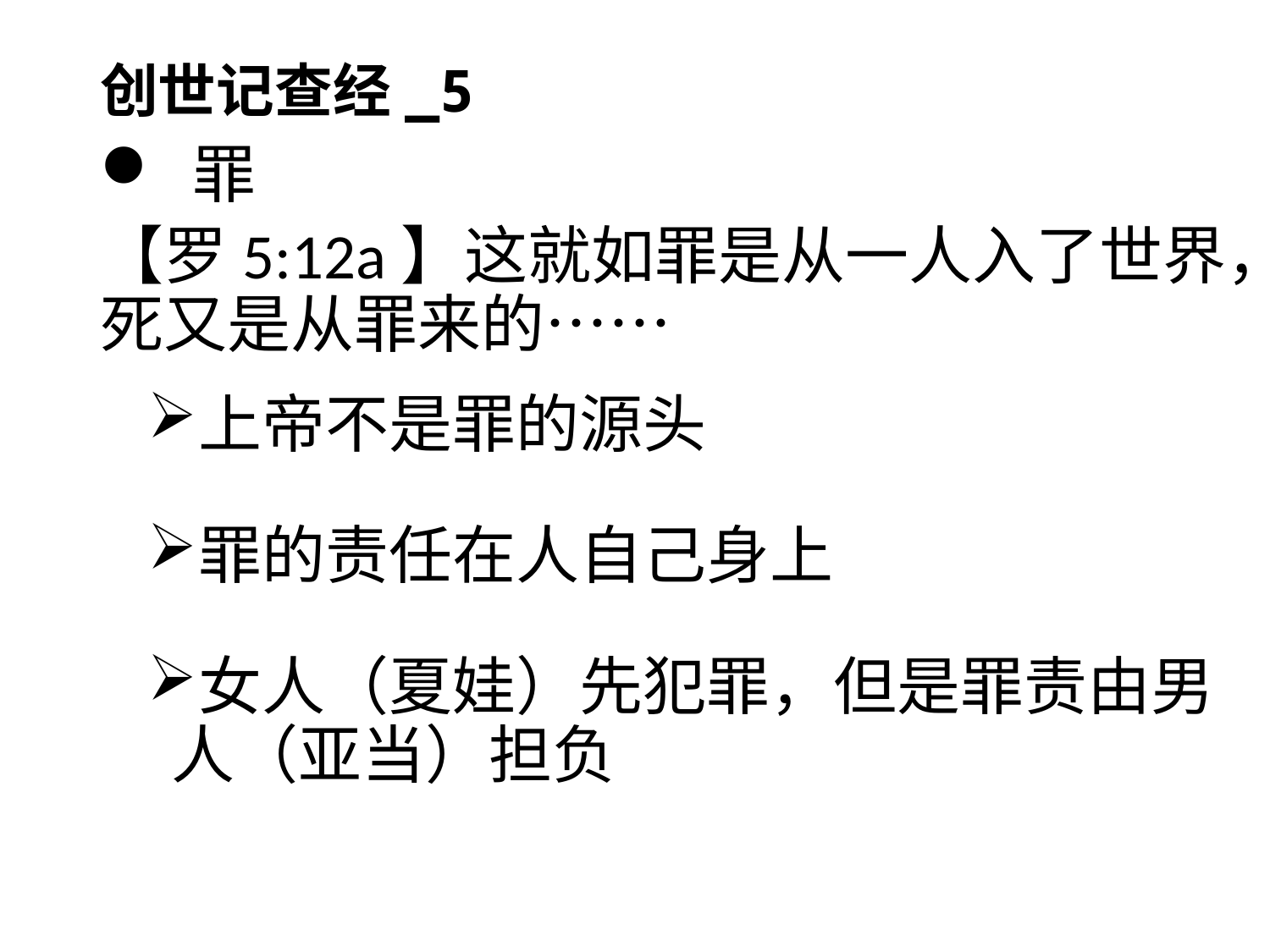

# 创世记查经_5
 罪
【罗5:12a】这就如罪是从一人入了世界，死又是从罪来的……

上帝不是罪的源头

罪的责任在人自己身上

女人（夏娃）先犯罪，但是罪责由男人（亚当）担负